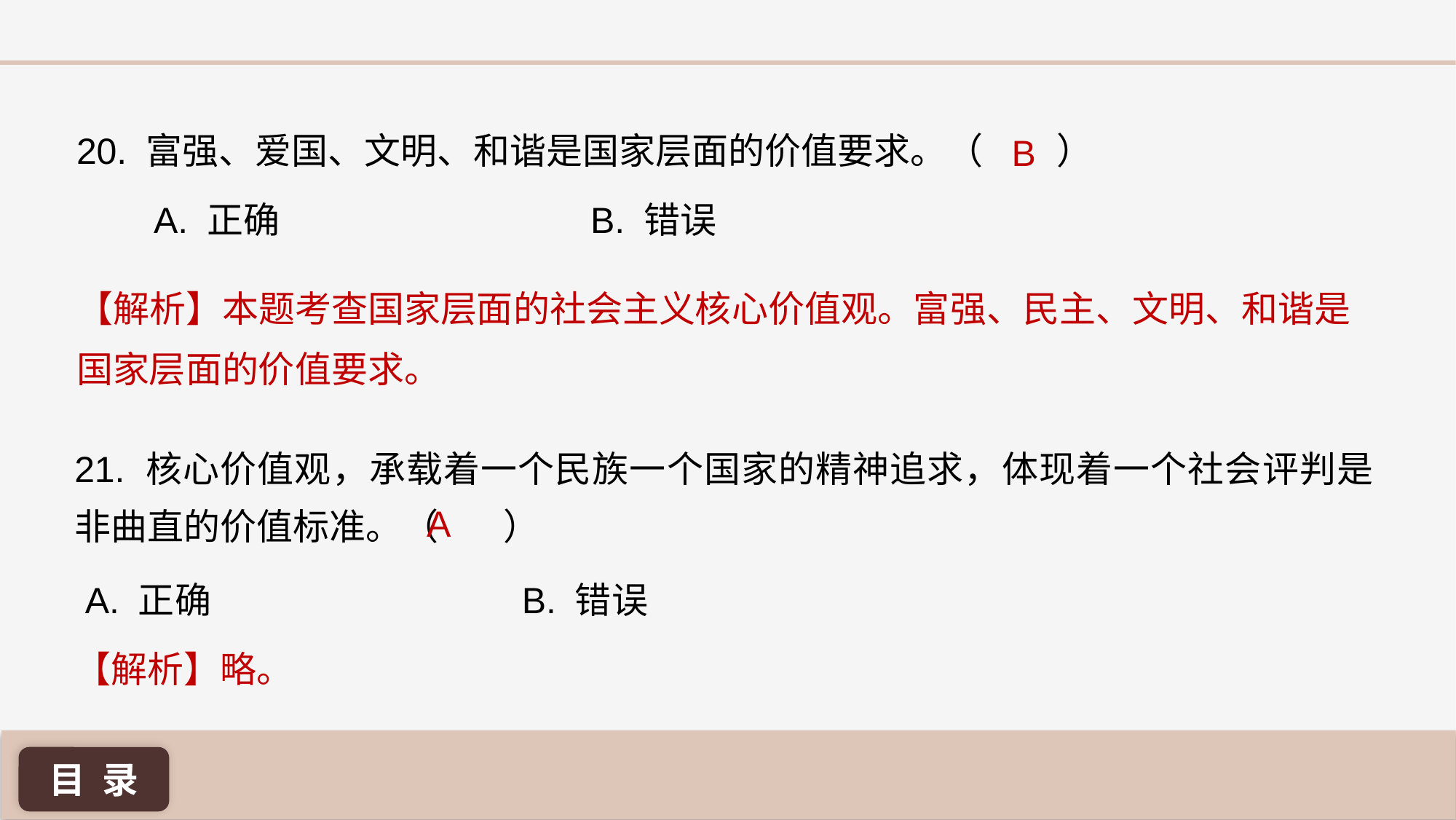

B
20. 富强、爱国、文明、和谐是国家层面的价值要求。（         ）
A. 正确 			B. 错误
【解析】本题考查国家层面的社会主义核心价值观。富强、民主、文明、和谐是国家层面的价值要求。
21. 核心价值观，承载着一个民族一个国家的精神追求，体现着一个社会评判是非曲直的价值标准。（        ）
A
A. 正确 			B. 错误
【解析】略。